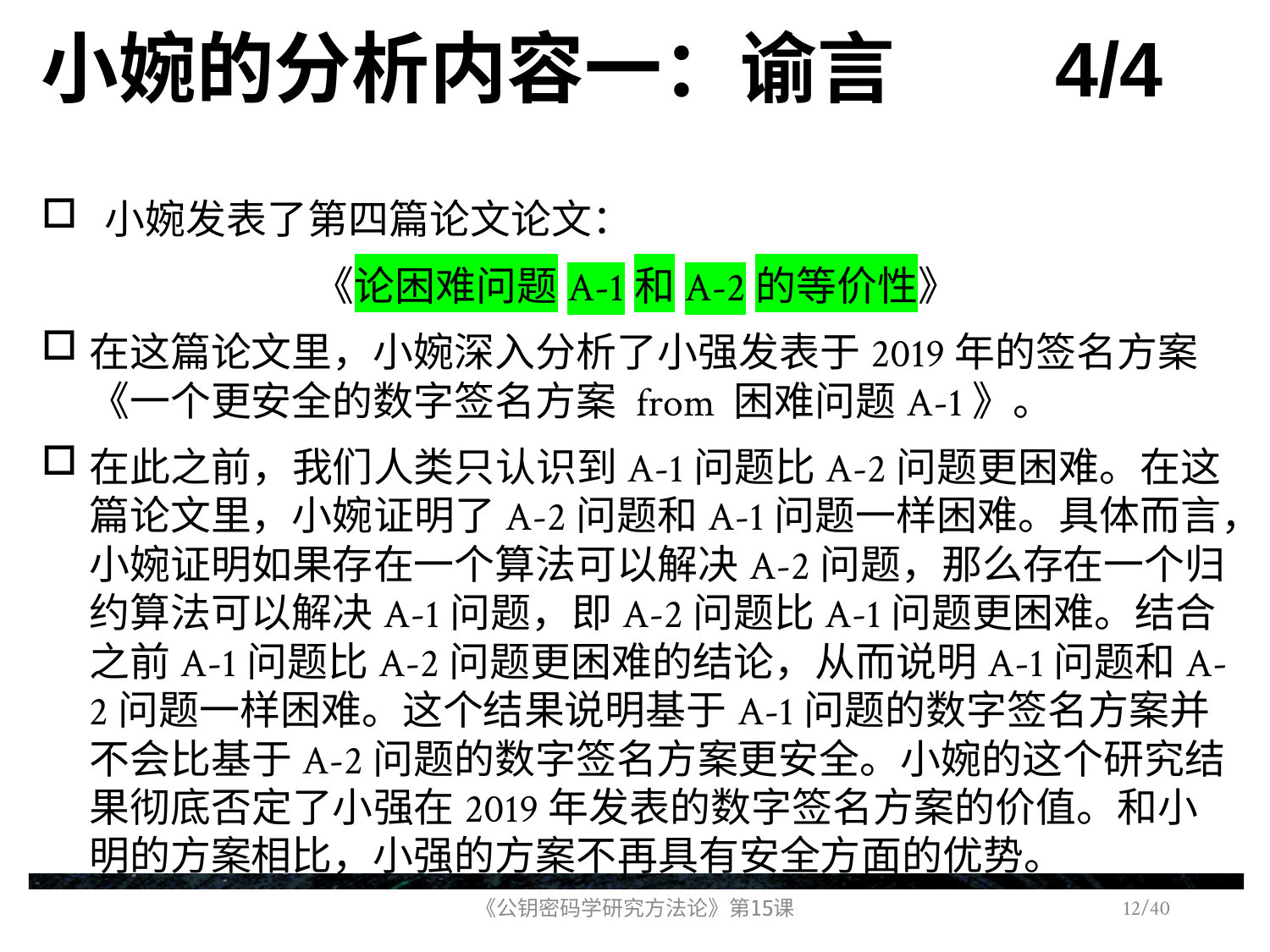

# 小婉的分析内容一：谕言        4/4
小婉发表了第四篇论文论文：
《论困难问题A-1和A-2的等价性》
在这篇论文里，小婉深入分析了小强发表于2019年的签名方案《一个更安全的数字签名方案 from 困难问题A-1》。
在此之前，我们人类只认识到A-1问题比A-2问题更困难。在这篇论文里，小婉证明了A-2问题和A-1问题一样困难。具体而言，小婉证明如果存在一个算法可以解决A-2问题，那么存在一个归约算法可以解决A-1问题，即A-2问题比A-1问题更困难。结合之前A-1问题比A-2问题更困难的结论，从而说明A-1问题和A-2问题一样困难。这个结果说明基于A-1问题的数字签名方案并不会比基于A-2问题的数字签名方案更安全。小婉的这个研究结果彻底否定了小强在2019年发表的数字签名方案的价值。和小明的方案相比，小强的方案不再具有安全方面的优势。
《公钥密码学研究方法论》第15课
12/40